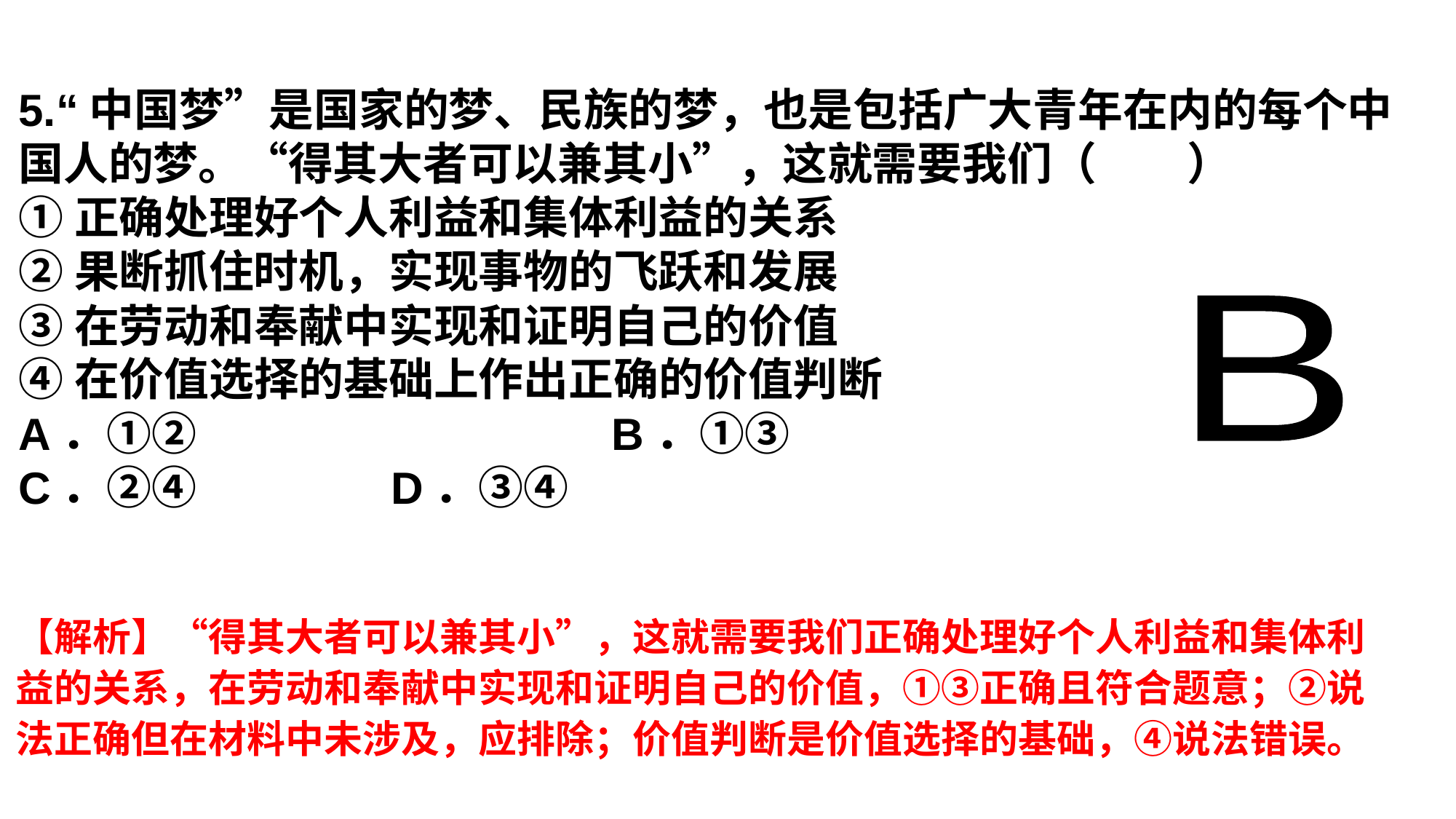

5.“中国梦”是国家的梦、民族的梦，也是包括广大青年在内的每个中国人的梦。“得其大者可以兼其小”，这就需要我们（　　）
①正确处理好个人利益和集体利益的关系
②果断抓住时机，实现事物的飞跃和发展
③在劳动和奉献中实现和证明自己的价值
④在价值选择的基础上作出正确的价值判断
A．①②　　　　　　　　　B．①③
C．②④                  D．③④
B
【解析】“得其大者可以兼其小”，这就需要我们正确处理好个人利益和集体利益的关系，在劳动和奉献中实现和证明自己的价值，①③正确且符合题意；②说法正确但在材料中未涉及，应排除；价值判断是价值选择的基础，④说法错误。